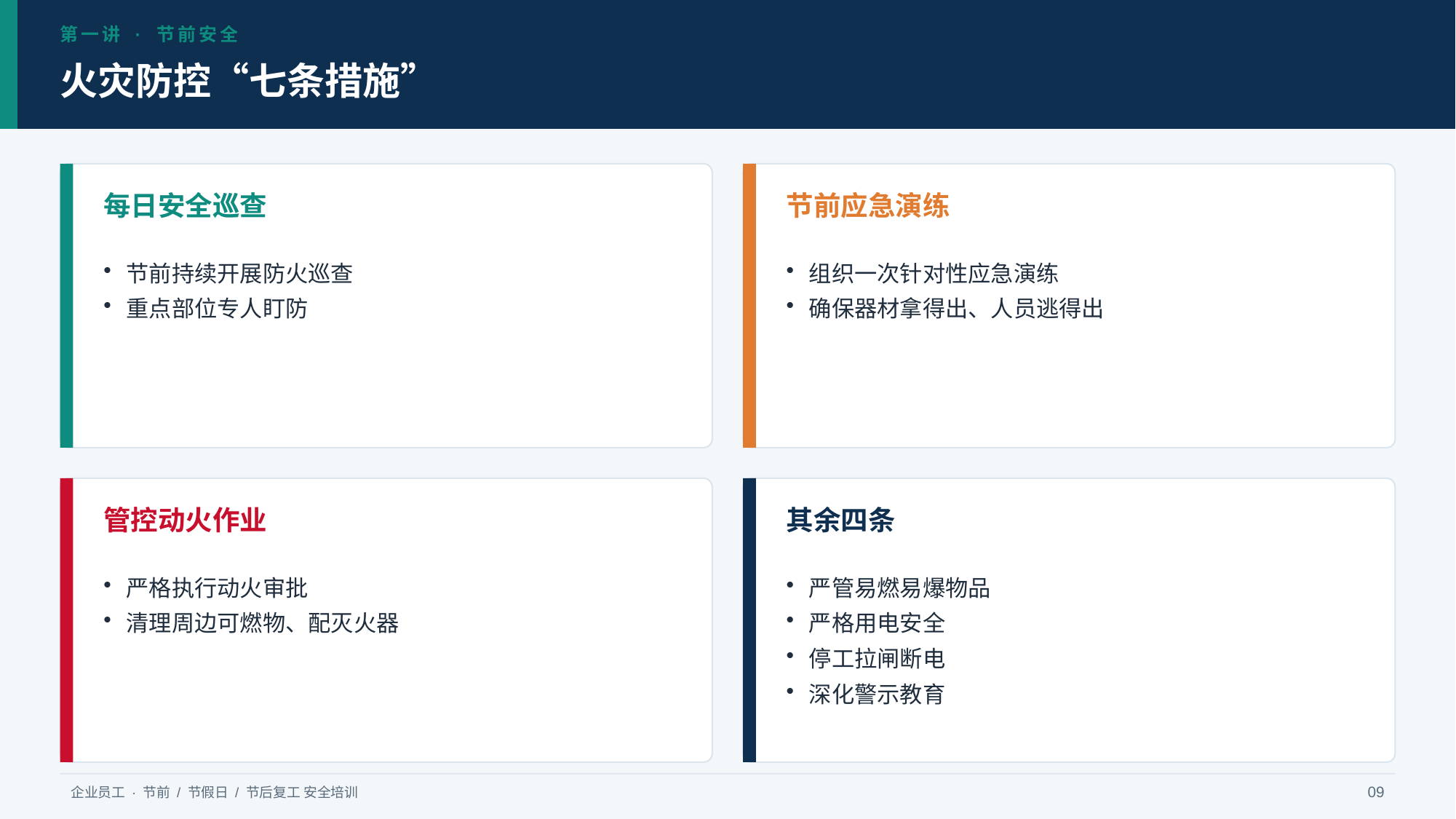

第一讲 · 节前安全
火灾防控“七条措施”

每日安全巡查
节前应急演练
节前持续开展防火巡查
重点部位专人盯防
组织一次针对性应急演练
确保器材拿得出、人员逃得出

管控动火作业
其余四条
严格执行动火审批
清理周边可燃物、配灭火器
严管易燃易爆物品
严格用电安全
停工拉闸断电
深化警示教育

企业员工 · 节前 / 节假日 / 节后复工 安全培训
09